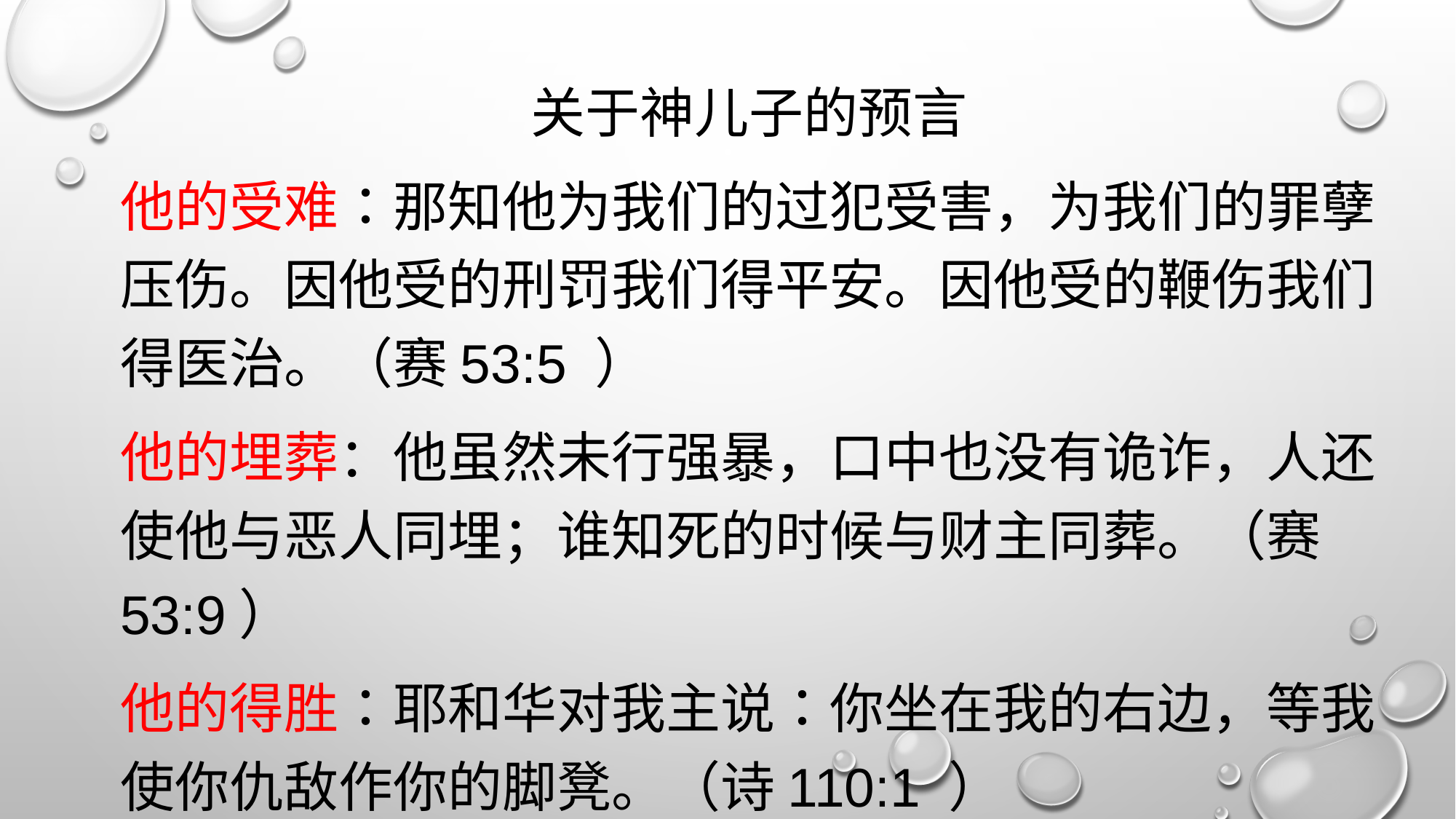

关于神儿子的预言
他的受难：那知他为我们的过犯受害，为我们的罪孽压伤。因他受的刑罚我们得平安。因他受的鞭伤我们得医治。（赛53:5 ）
他的埋葬：他虽然未行强暴，口中也没有诡诈，人还使他与恶人同埋；谁知死的时候与财主同葬。（赛53:9）
他的得胜：耶和华对我主说：你坐在我的右边，等我使你仇敌作你的脚凳。（诗110:1 ）